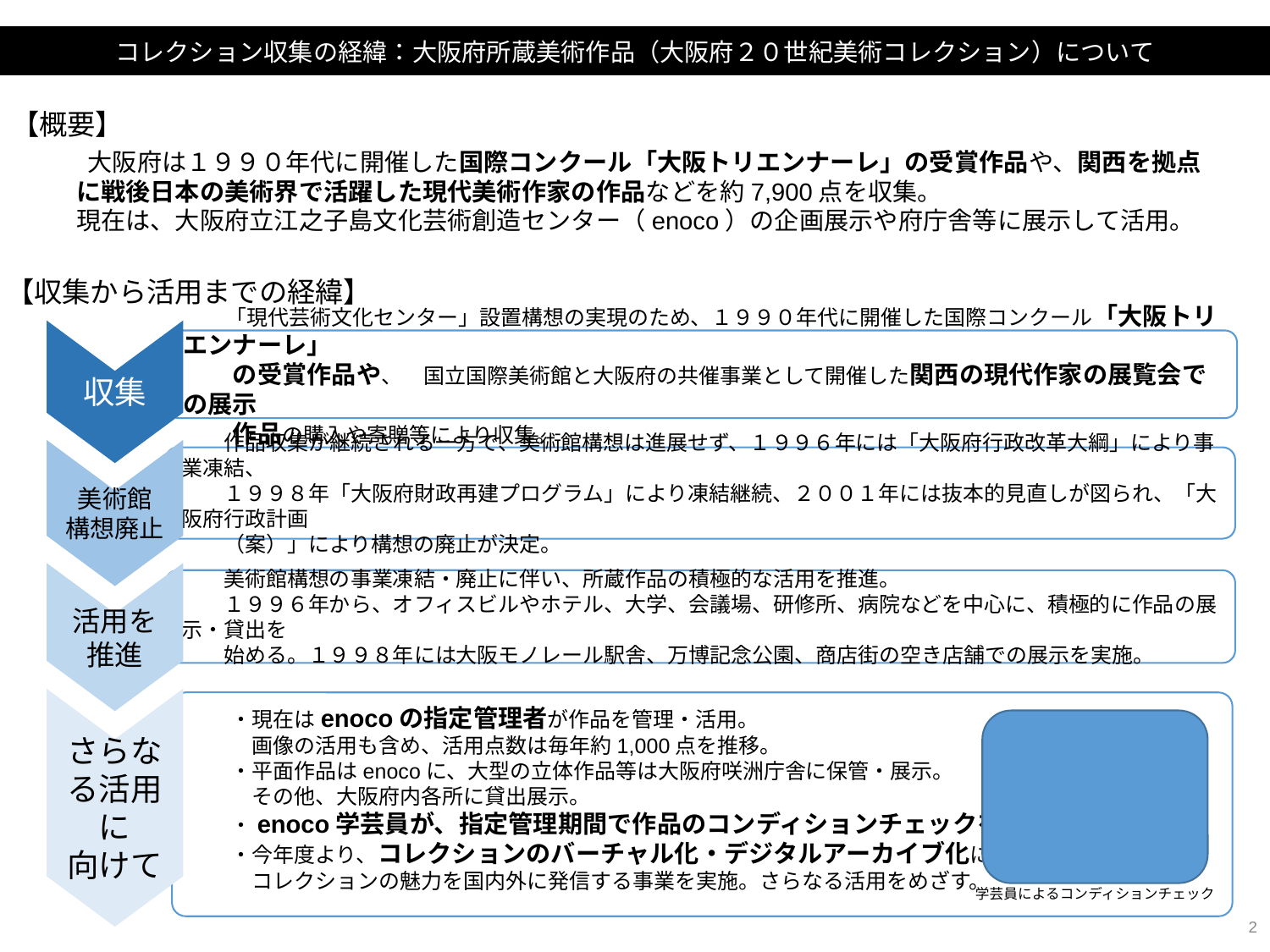

コレクション収集の経緯：大阪府所蔵美術作品（大阪府２０世紀美術コレクション）について
【概要】
 大阪府は１９９０年代に開催した国際コンクール「大阪トリエンナーレ」の受賞作品や、関西を拠点に戦後日本の美術界で活躍した現代美術作家の作品などを約7,900点を収集。
現在は、大阪府立江之子島文化芸術創造センター（enoco）の企画展示や府庁舎等に展示して活用。

【収集から活用までの経緯】
　　「現代芸術文化センター」設置構想の実現のため、１９９０年代に開催した国際コンクール「大阪トリエンナーレ」
　　の受賞作品や、　国立国際美術館と大阪府の共催事業として開催した関西の現代作家の展覧会での展示
　　作品の購入や寄贈等により収集。
収集
　　作品収集が継続される一方で、美術館構想は進展せず、１９９６年には「大阪府行政改革大綱」により事業凍結、
　　１９９８年「大阪府財政再建プログラム」により凍結継続、２００１年には抜本的見直しが図られ、「大阪府行政計画
　　（案）」により構想の廃止が決定。
美術館
構想廃止
　　美術館構想の事業凍結・廃止に伴い、所蔵作品の積極的な活用を推進。
　　１９９６年から、オフィスビルやホテル、大学、会議場、研修所、病院などを中心に、積極的に作品の展示・貸出を
　　始める。１９９８年には大阪モノレール駅舎、万博記念公園、商店街の空き店舗での展示を実施。
活用を
推進
　　・現在はenocoの指定管理者が作品を管理・活用。
　　　画像の活用も含め、活用点数は毎年約1,000点を推移。
　　・平面作品はenocoに、大型の立体作品等は大阪府咲洲庁舎に保管・展示。
　　　その他、大阪府内各所に貸出展示。
　　・enoco学芸員が、指定管理期間で作品のコンディションチェックを実施
　　・今年度より、コレクションのバーチャル化・デジタルアーカイブ化に取組み、
　　　コレクションの魅力を国内外に発信する事業を実施。さらなる活用をめざす。
さらなる活用に
向けて

学芸員によるコンディションチェック
2